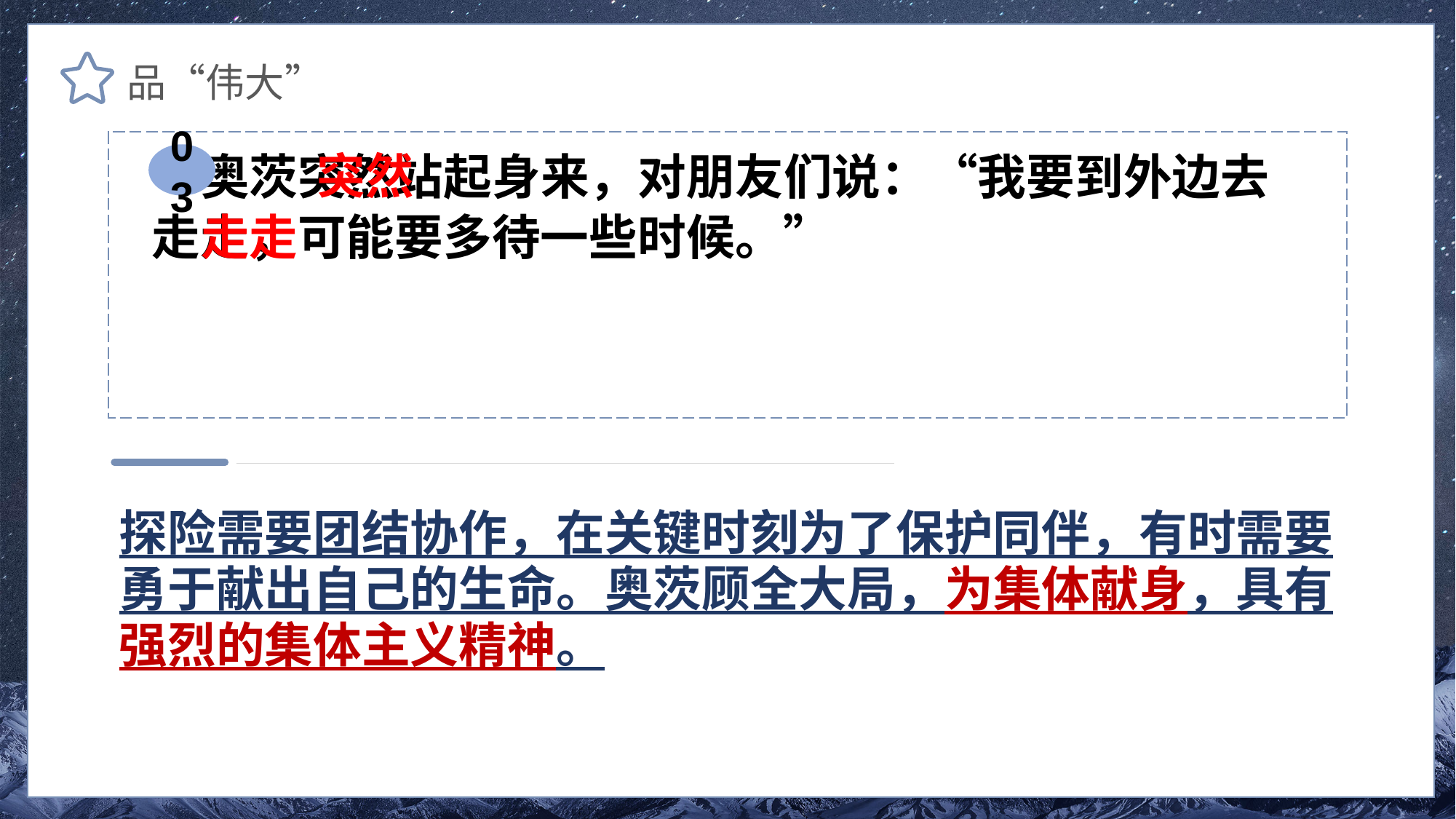

品“伟大”

    奥茨突然站起身来，对朋友们说：“我要到外边去走走，可能要多待一些时候。”
突然
03
走走
探险需要团结协作，在关键时刻为了保护同伴，有时需要勇于献出自己的生命。奥茨顾全大局，为集体献身，具有强烈的集体主义精神。